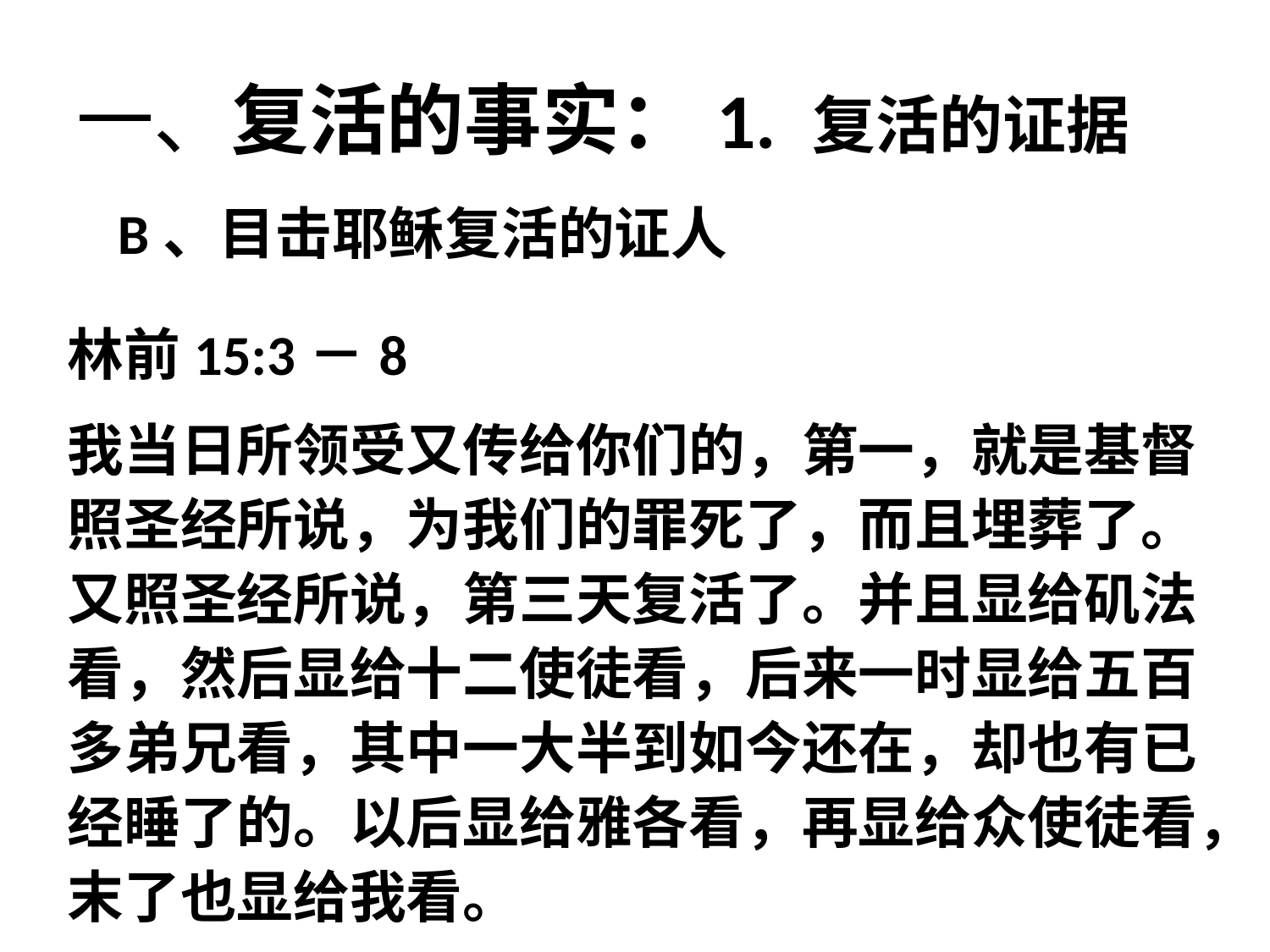

# 一、复活的事实：1. 复活的证据
B、目击耶稣复活的证人
林前15:3－8
我当日所领受又传给你们的，第一，就是基督照圣经所说，为我们的罪死了，而且埋葬了。又照圣经所说，第三天复活了。并且显给矶法看，然后显给十二使徒看，后来一时显给五百多弟兄看，其中一大半到如今还在，却也有已经睡了的。以后显给雅各看，再显给众使徒看，末了也显给我看。